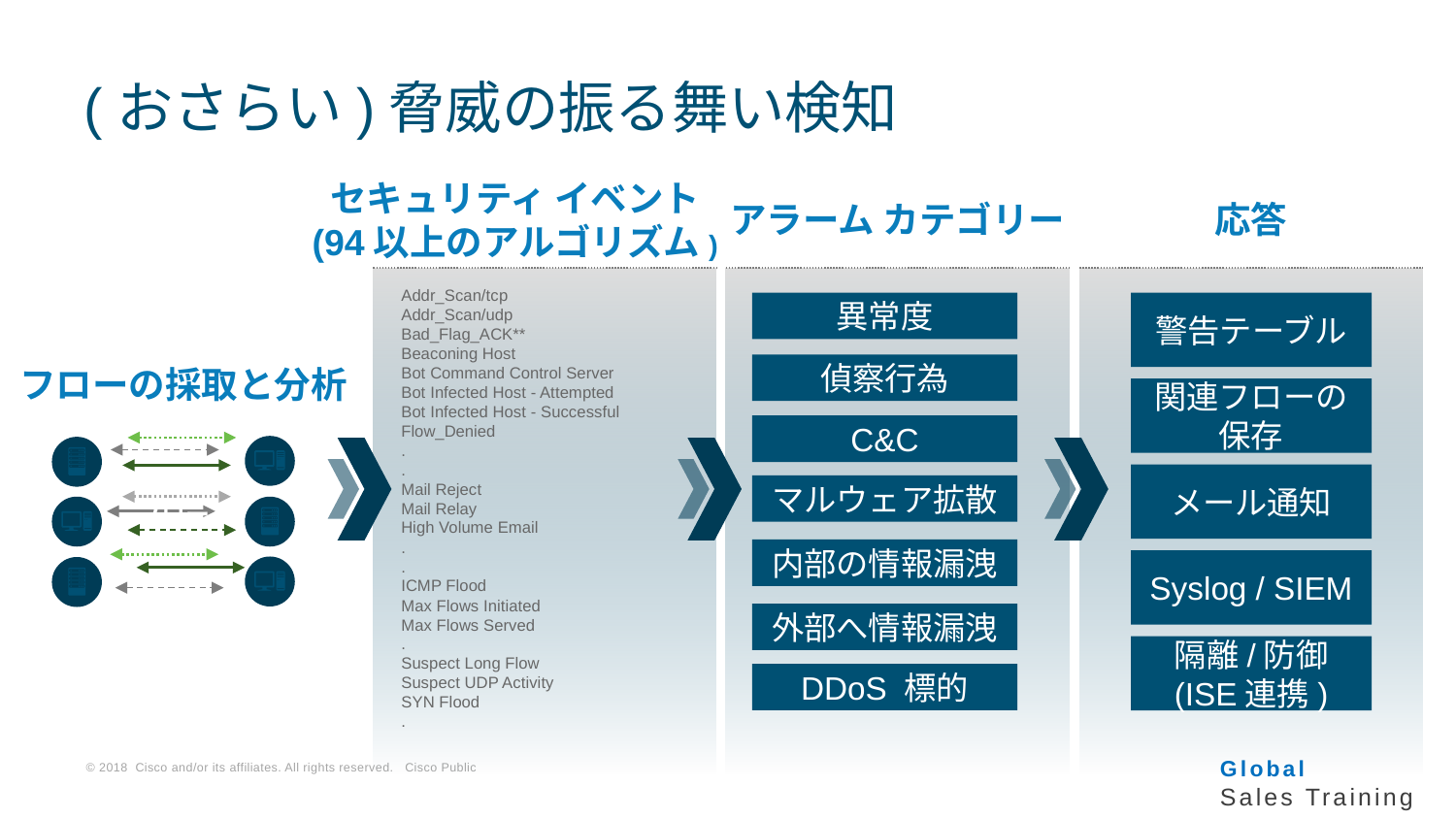

# (おさらい)脅威の振る舞い検知
セキュリティ イベント
(94以上のアルゴリズム)

応答

アラーム カテゴリー

Addr_Scan/tcp
Addr_Scan/udp
Bad_Flag_ACK**
Beaconing Host
Bot Command Control Server
Bot Infected Host - Attempted
Bot Infected Host - Successful
Flow_Denied
.
.
Mail Reject
Mail Relay
High Volume Email
.
.
ICMP Flood
Max Flows Initiated
Max Flows Served
.
Suspect Long Flow
Suspect UDP Activity
SYN Flood
.

異常度
警告テーブル
偵察行為
フローの採取と分析
関連フローの保存
C&C

メール通知
マルウェア拡散
フロー

内部の情報漏洩
Syslog / SIEM

外部へ情報漏洩
隔離/防御
(ISE連携)
DDoS 標的